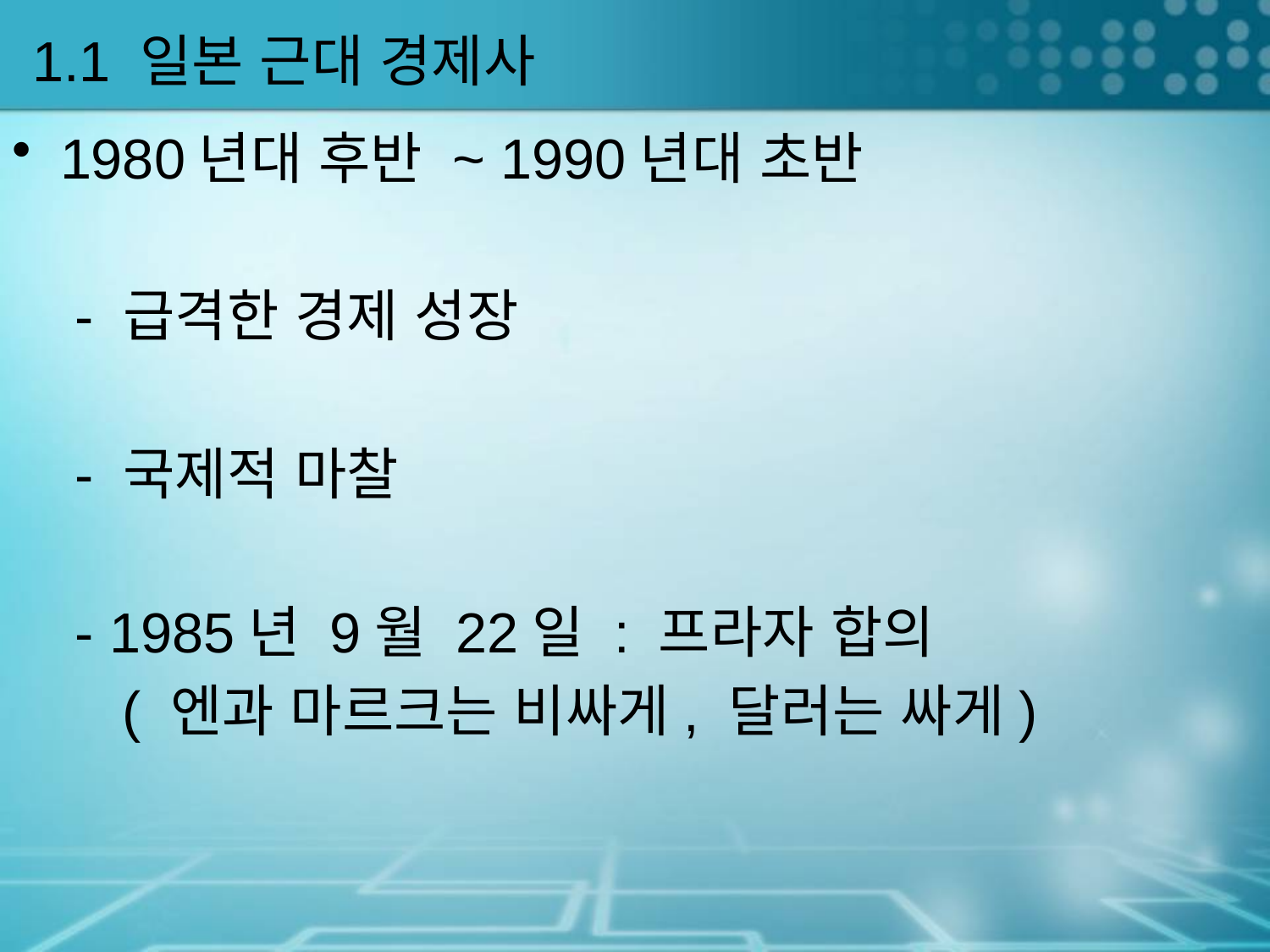

# 1.1 일본 근대 경제사
1980년대 후반 ~ 1990년대 초반

    - 급격한 경제 성장

    - 국제적 마찰

    - 1985년 9월 22일 : 프라자 합의
       ( 엔과 마르크는 비싸게, 달러는 싸게)